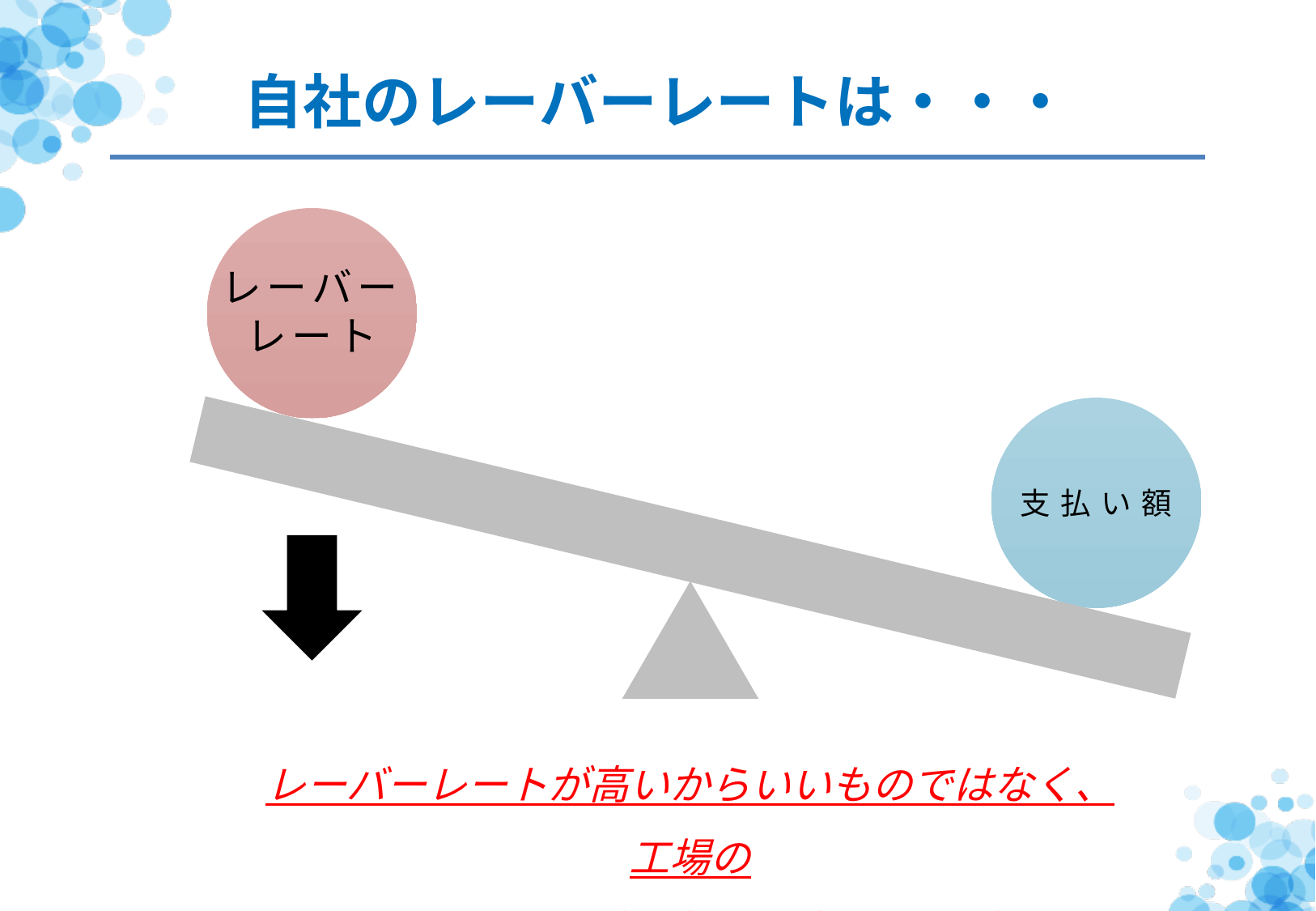

# 自社のレーバーレートは・・・

レーバーレート

支払い額

レーバーレートが高いからいいものではなく、工場の
総原価、利益、総時間数を見直す必要がある！